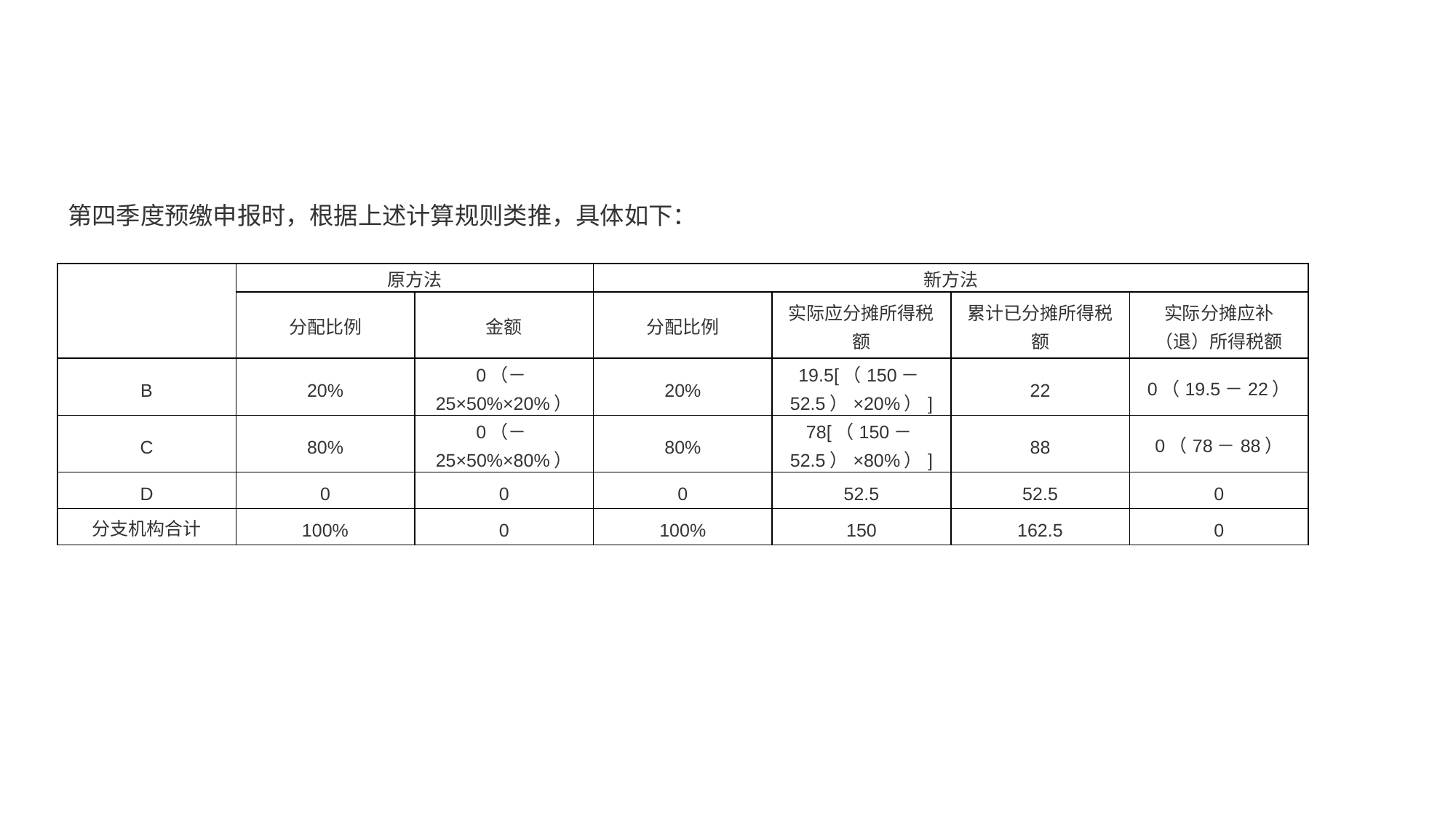

第四季度预缴申报时，根据上述计算规则类推，具体如下：
|  | 原方法 |  | 新方法 |  |  |  |
| --- | --- | --- | --- | --- | --- | --- |
|  | 分配比例 | 金额 | 分配比例 | 实际应分摊所得税额 | 累计已分摊所得税额 | 实际分摊应补（退）所得税额 |
| B | 20% | 0（－25×50%×20%） | 20% | 19.5[（150－52.5）×20%）] | 22 | 0（19.5－22） |
| C | 80% | 0（－25×50%×80%） | 80% | 78[（150－52.5）×80%）] | 88 | 0（78－88） |
| D | 0 | 0 | 0 | 52.5 | 52.5 | 0 |
| 分支机构合计 | 100% | 0 | 100% | 150 | 162.5 | 0 |